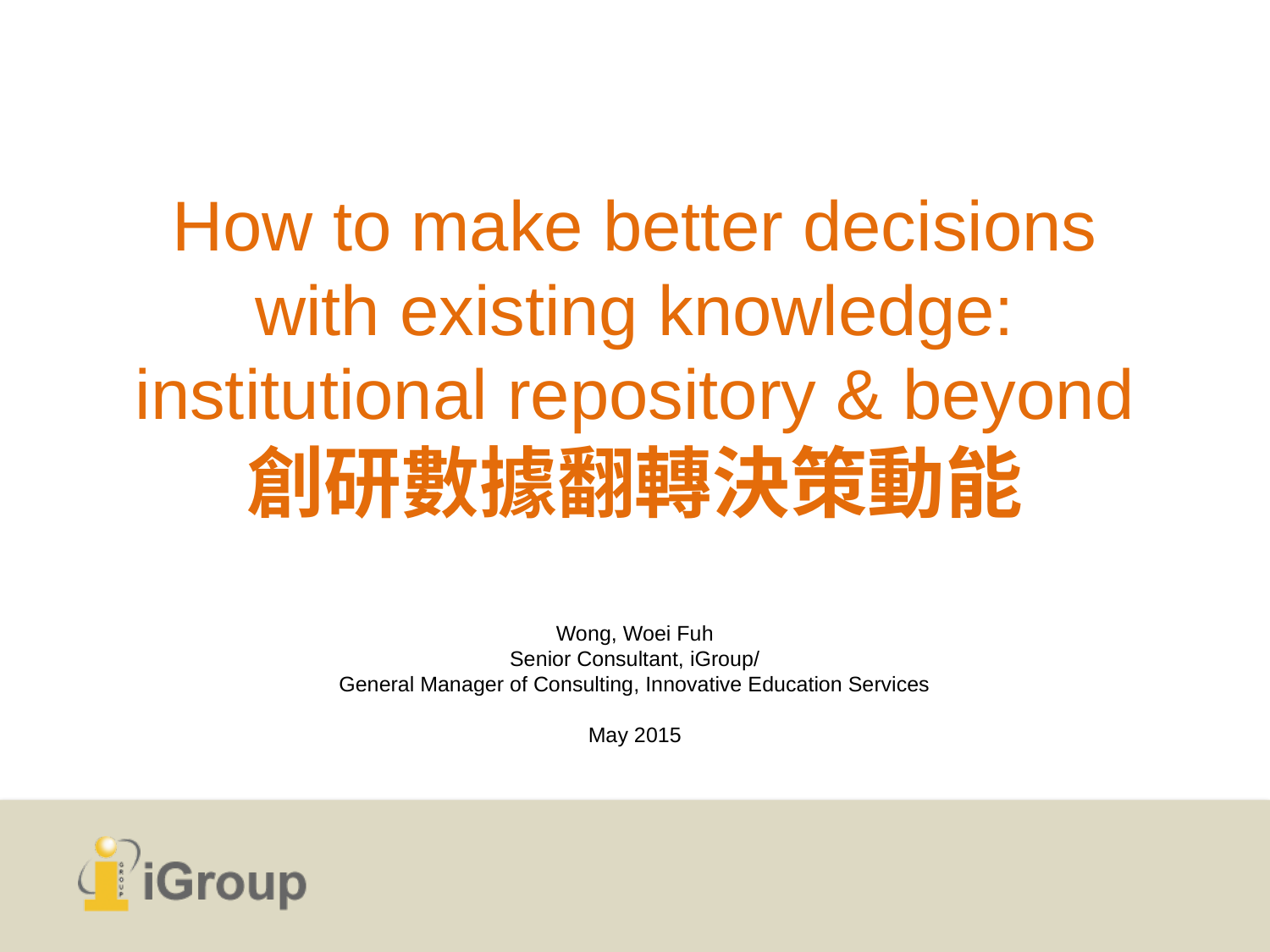

# How to make better decisions with existing knowledge: institutional repository & beyond 創研數據翻轉決策動能 Wong, Woei Fuh Senior Consultant, iGroup/ General Manager of Consulting, Innovative Education Services May 2015